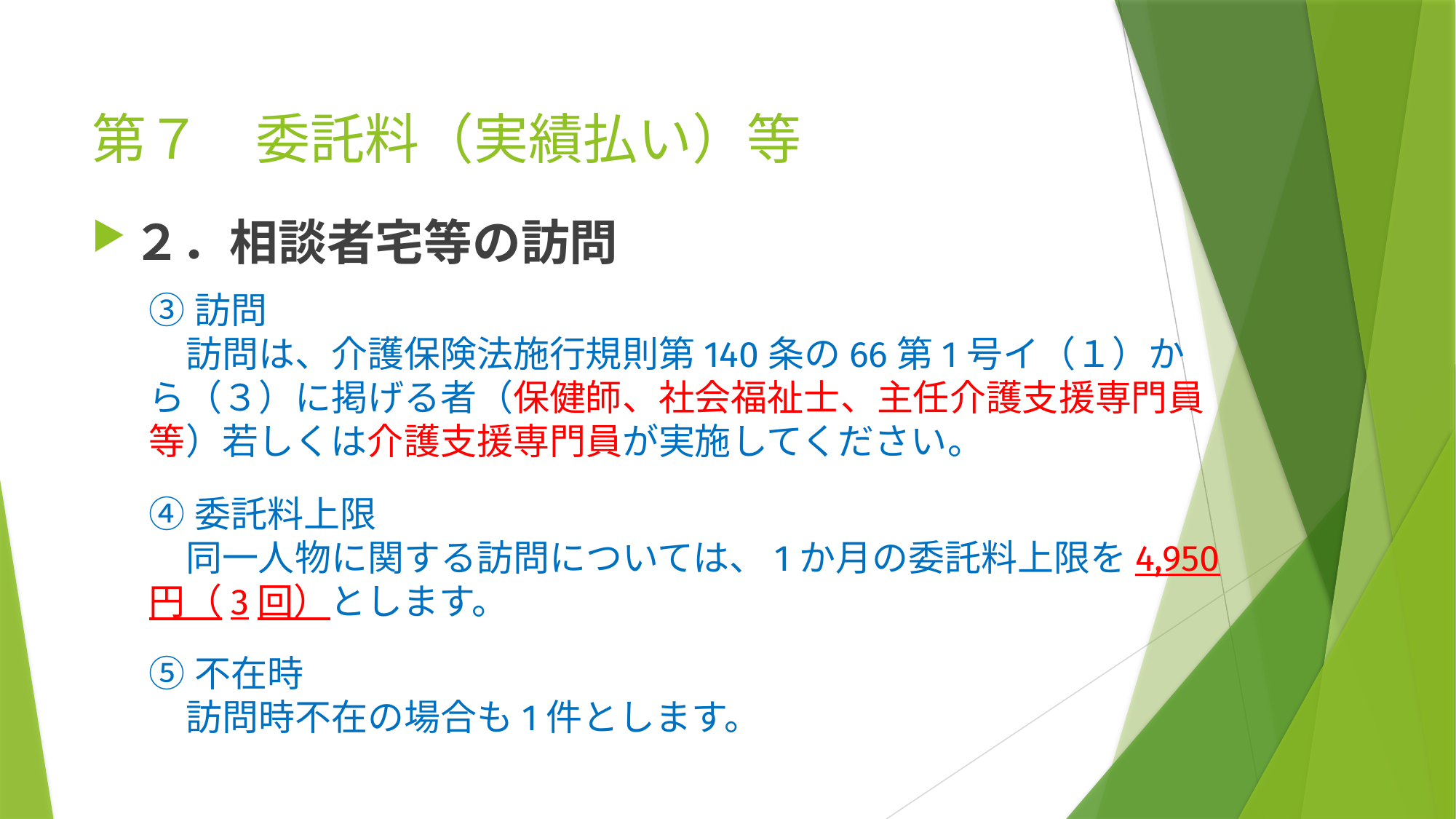

# 第７　委託料（実績払い）等
２．相談者宅等の訪問
③訪問
　訪問は、介護保険法施行規則第140条の66第1号イ（１）から（３）に掲げる者（保健師、社会福祉士、主任介護支援専門員等）若しくは介護支援専門員が実施してください。
④委託料上限
　同一人物に関する訪問については、1か月の委託料上限を4,950円（3回）とします。
⑤不在時
　訪問時不在の場合も1件とします。